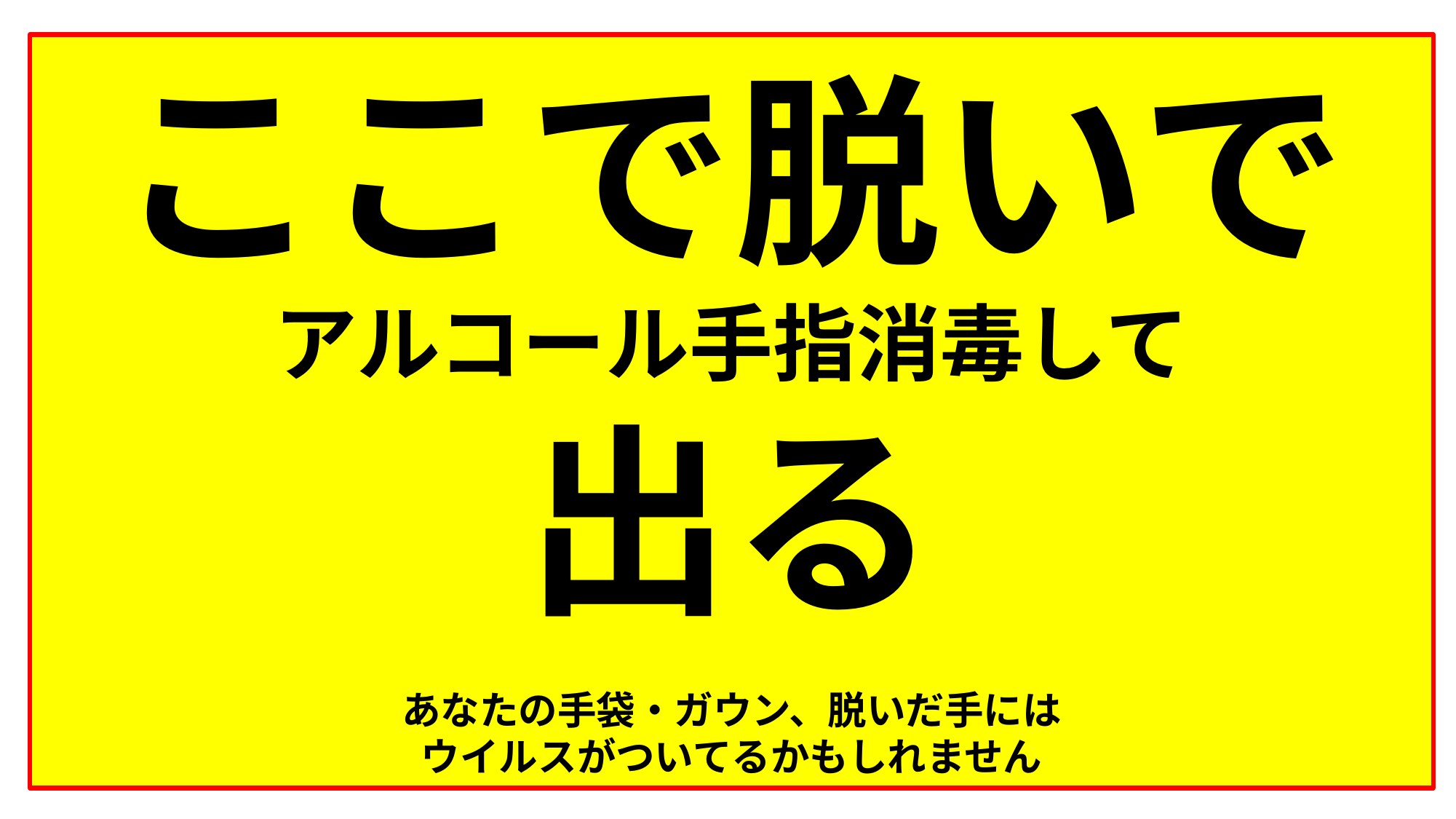

# ここで脱いで アルコール手指消毒して 出る あなたの手袋・ガウン、脱いだ手には ウイルスがついてるかもしれません